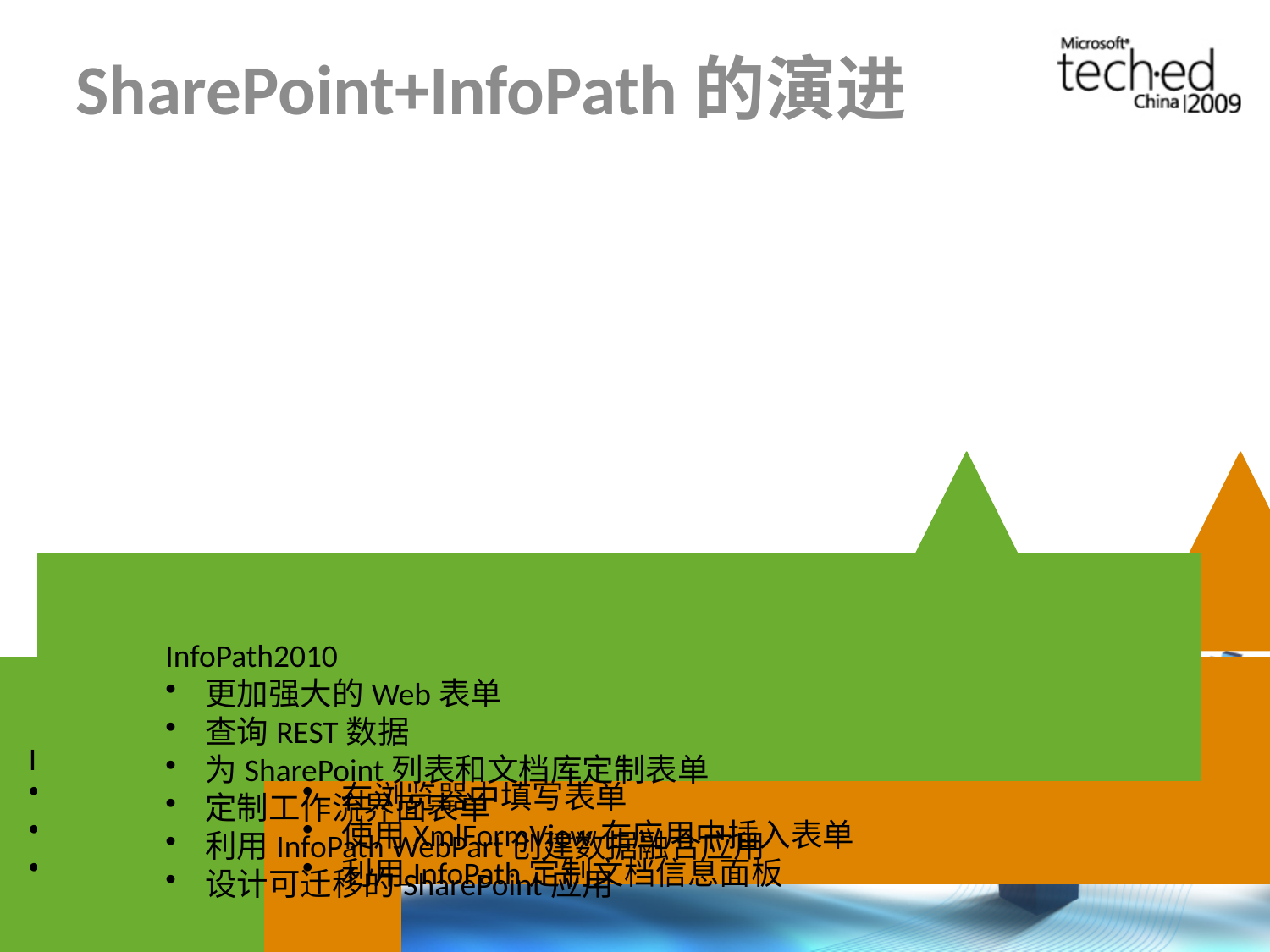

InfoPath2003
Infopath2007
InfoPath2010
为表单库收集数据
在浏览器中填写表单
使用XmlFormView在应用中插入表单
更加强大的Web表单
查询REST数据
为SharePoint列表和文档库定制表单
定制工作流界面表单
# SharePoint+InfoPath的演进